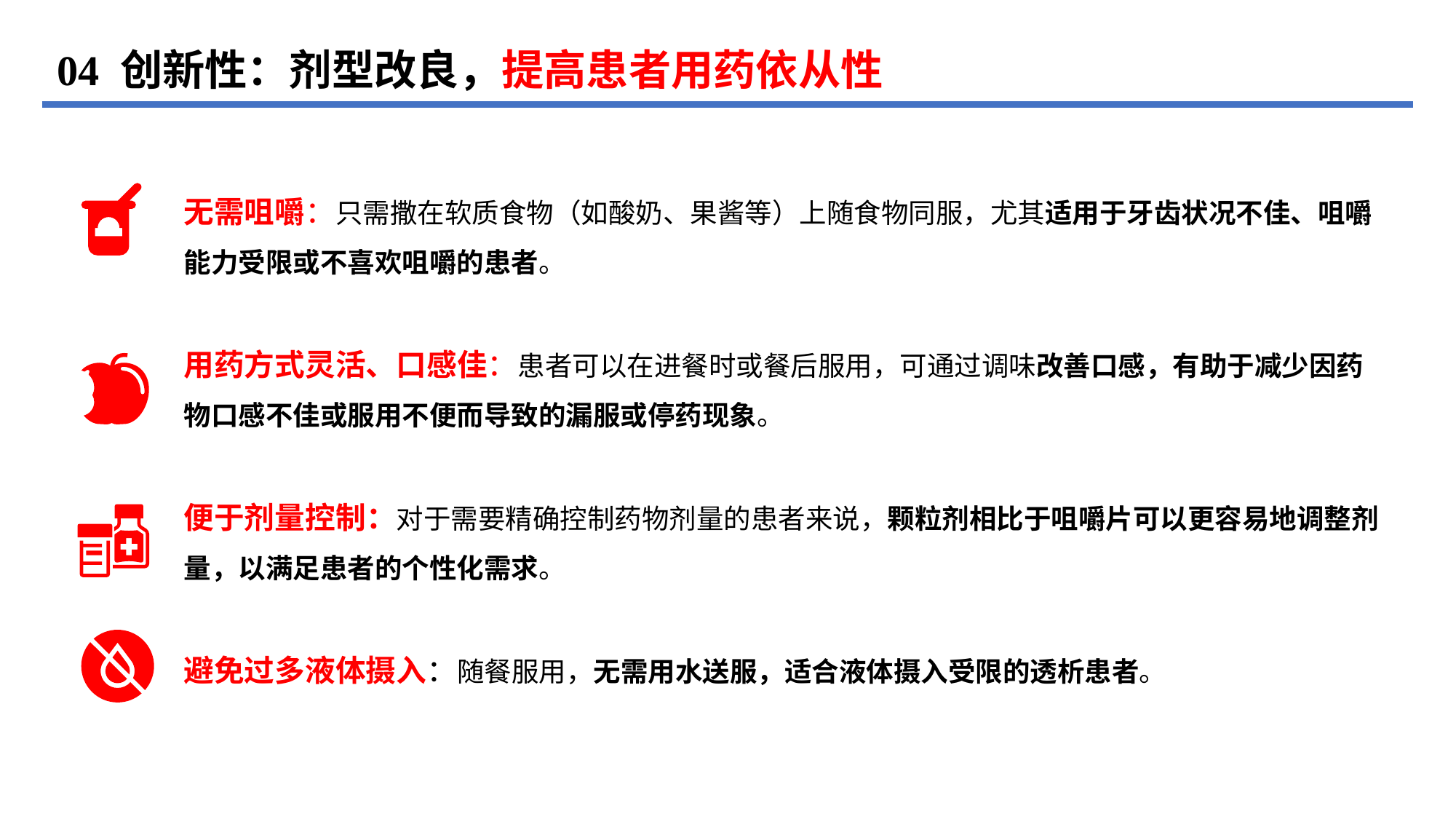

04 创新性：剂型改良，提高患者用药依从性
无需咀嚼：只需撒在软质食物（如酸奶、果酱等）上随食物同服，尤其适用于牙齿状况不佳、咀嚼能力受限或不喜欢咀嚼的患者。

用药方式灵活、口感佳：患者可以在进餐时或餐后服用，可通过调味改善口感，有助于减少因药物口感不佳或服用不便而导致的漏服或停药现象。

便于剂量控制：对于需要精确控制药物剂量的患者来说，颗粒剂相比于咀嚼片可以更容易地调整剂量，以满足患者的个性化需求。

避免过多液体摄入：随餐服用，无需用水送服，适合液体摄入受限的透析患者。